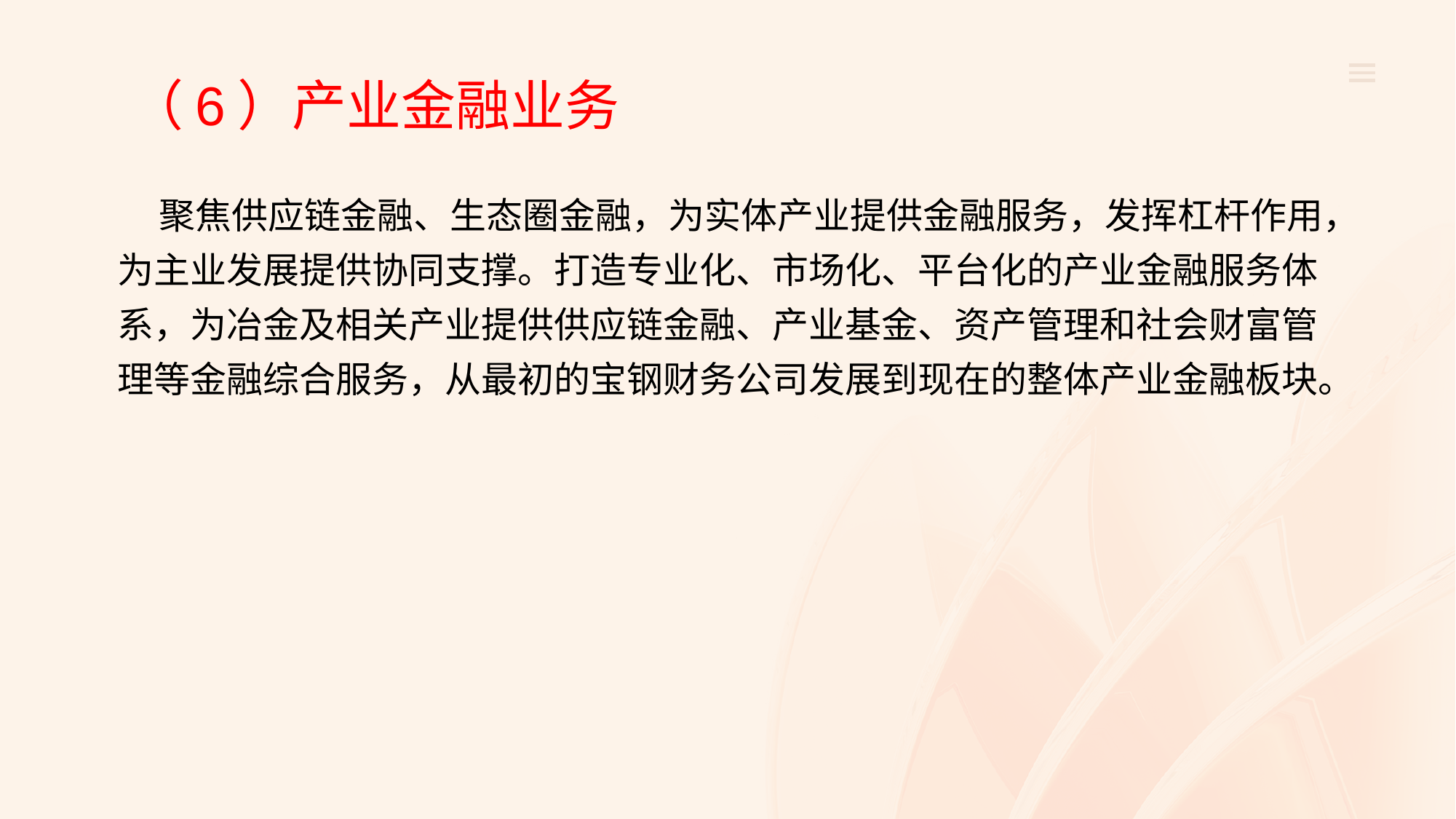

（6）产业金融业务
    聚焦供应链金融、生态圈金融，为实体产业提供金融服务，发挥杠杆作用，为主业发展提供协同支撑。打造专业化、市场化、平台化的产业金融服务体系，为冶金及相关产业提供供应链金融、产业基金、资产管理和社会财富管理等金融综合服务，从最初的宝钢财务公司发展到现在的整体产业金融板块。